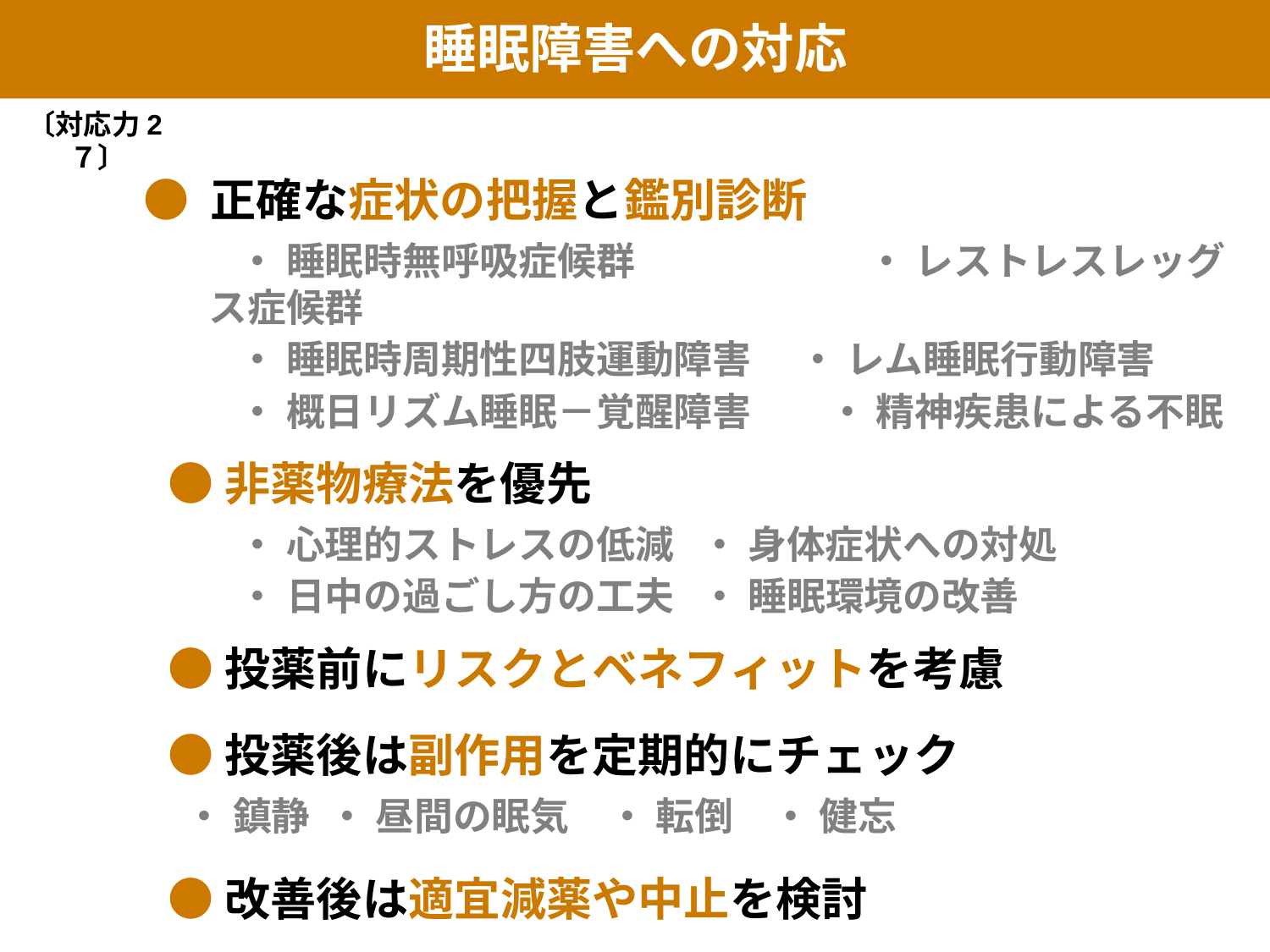

睡眠障害への対応
〔対応力2７〕
  ● 正確な症状の把握と鑑別診断
　　　・ 睡眠時無呼吸症候群　　　　　　・ レストレスレッグス症候群
　　　・ 睡眠時周期性四肢運動障害 　・ レム睡眠行動障害
　　　・ 概日リズム睡眠－覚醒障害　　・ 精神疾患による不眠
　● 非薬物療法を優先
　　　・ 心理的ストレスの低減   ・ 身体症状への対処
　　　・ 日中の過ごし方の工夫   ・ 睡眠環境の改善
　● 投薬前にリスクとベネフィットを考慮
　● 投薬後は副作用を定期的にチェック
      ・ 鎮静  ・ 昼間の眠気　・ 転倒　・ 健忘
　● 改善後は適宜減薬や中止を検討